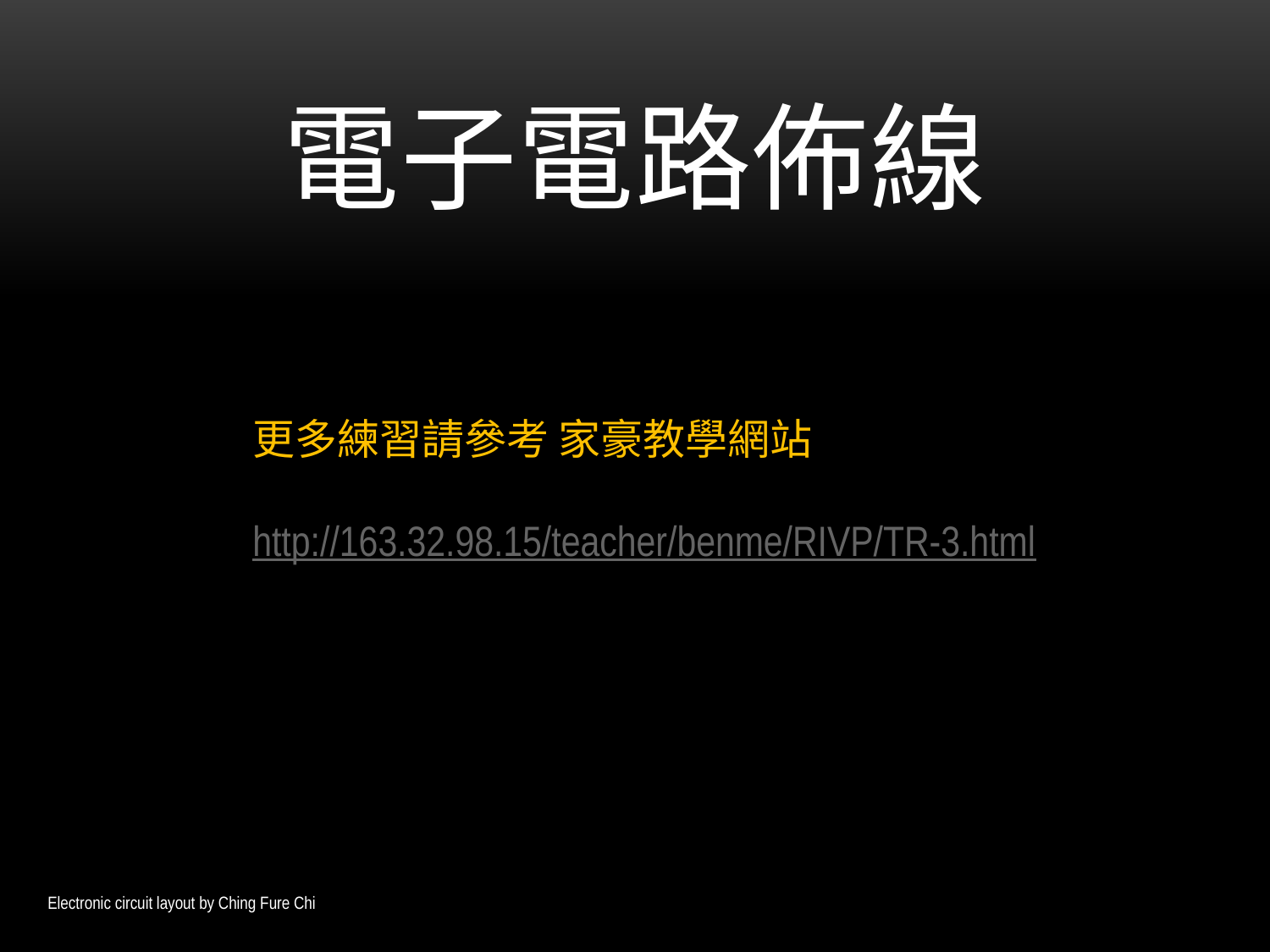

# 電子電路佈線
更多練習請參考 家豪教學網站

http://163.32.98.15/teacher/benme/RIVP/TR-3.html
19
Electronic circuit layout by Ching Fure Chi